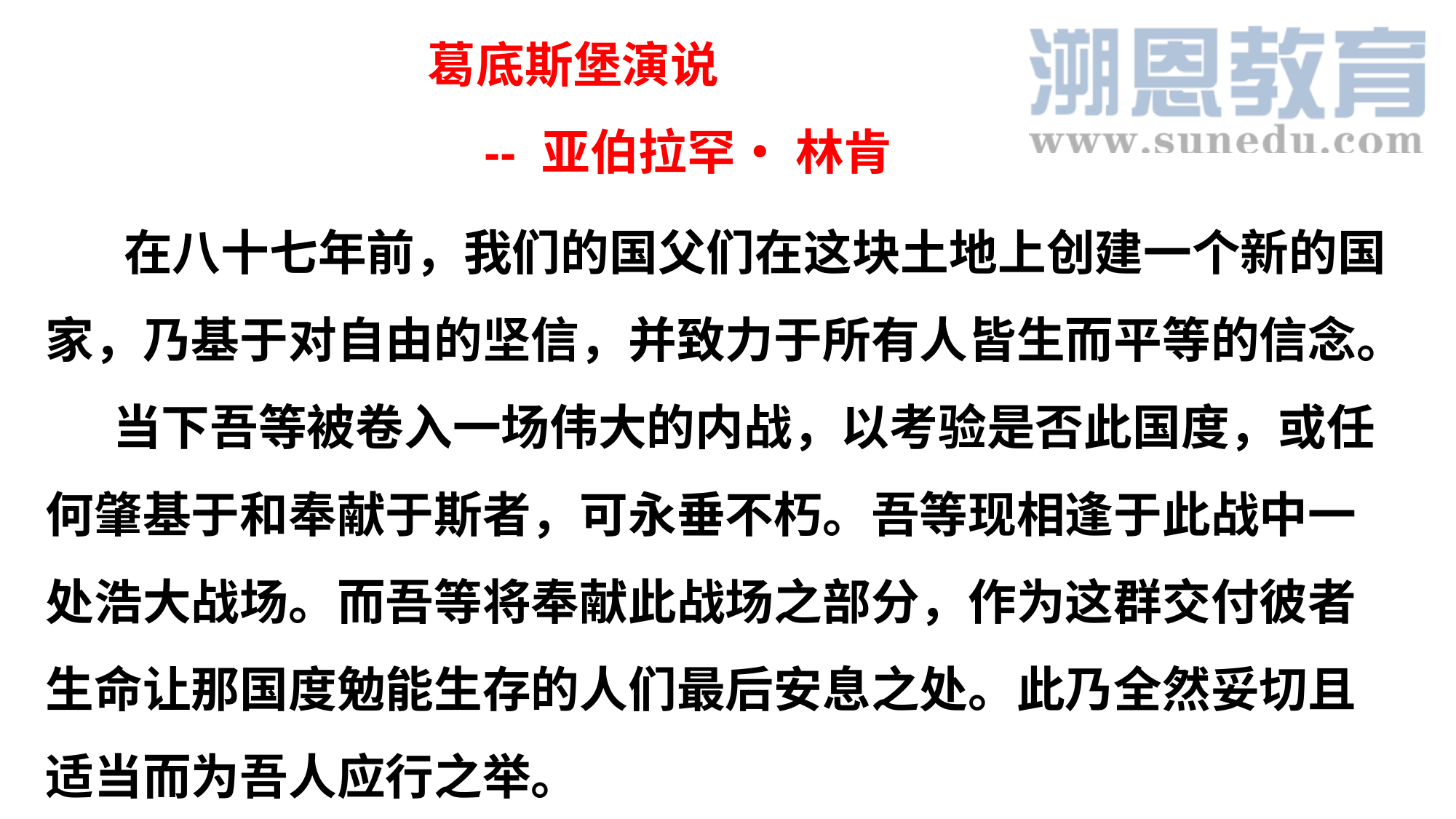

葛底斯堡演说
          -- 亚伯拉罕• 林肯

      在八十七年前，我们的国父们在这块土地上创建一个新的国家，乃基于对自由的坚信，并致力于所有人皆生而平等的信念。
     当下吾等被卷入一场伟大的内战，以考验是否此国度，或任何肇基于和奉献于斯者，可永垂不朽。吾等现相逢于此战中一处浩大战场。而吾等将奉献此战场之部分，作为这群交付彼者生命让那国度勉能生存的人们最后安息之处。此乃全然妥切且适当而为吾人应行之举。